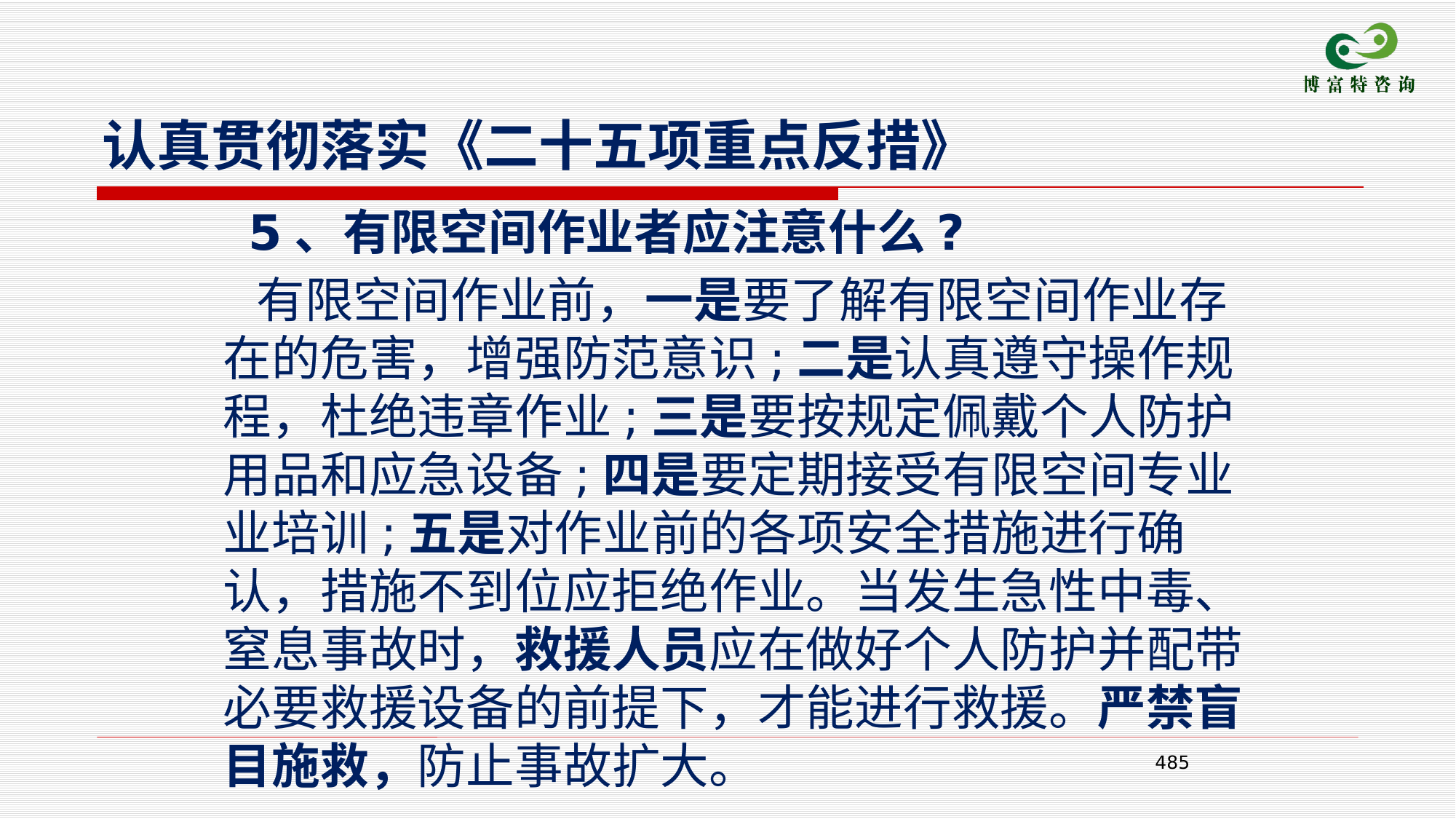

认真贯彻落实《二十五项重点反措》
       5、有限空间作业者应注意什么?
       有限空间作业前，一是要了解有限空间作业存在的危害，增强防范意识;二是认真遵守操作规程，杜绝违章作业;三是要按规定佩戴个人防护用品和应急设备;四是要定期接受有限空间专业业培训;五是对作业前的各项安全措施进行确认，措施不到位应拒绝作业。当发生急性中毒、窒息事故时，救援人员应在做好个人防护并配带必要救援设备的前提下，才能进行救援。严禁盲目施救，防止事故扩大。

485